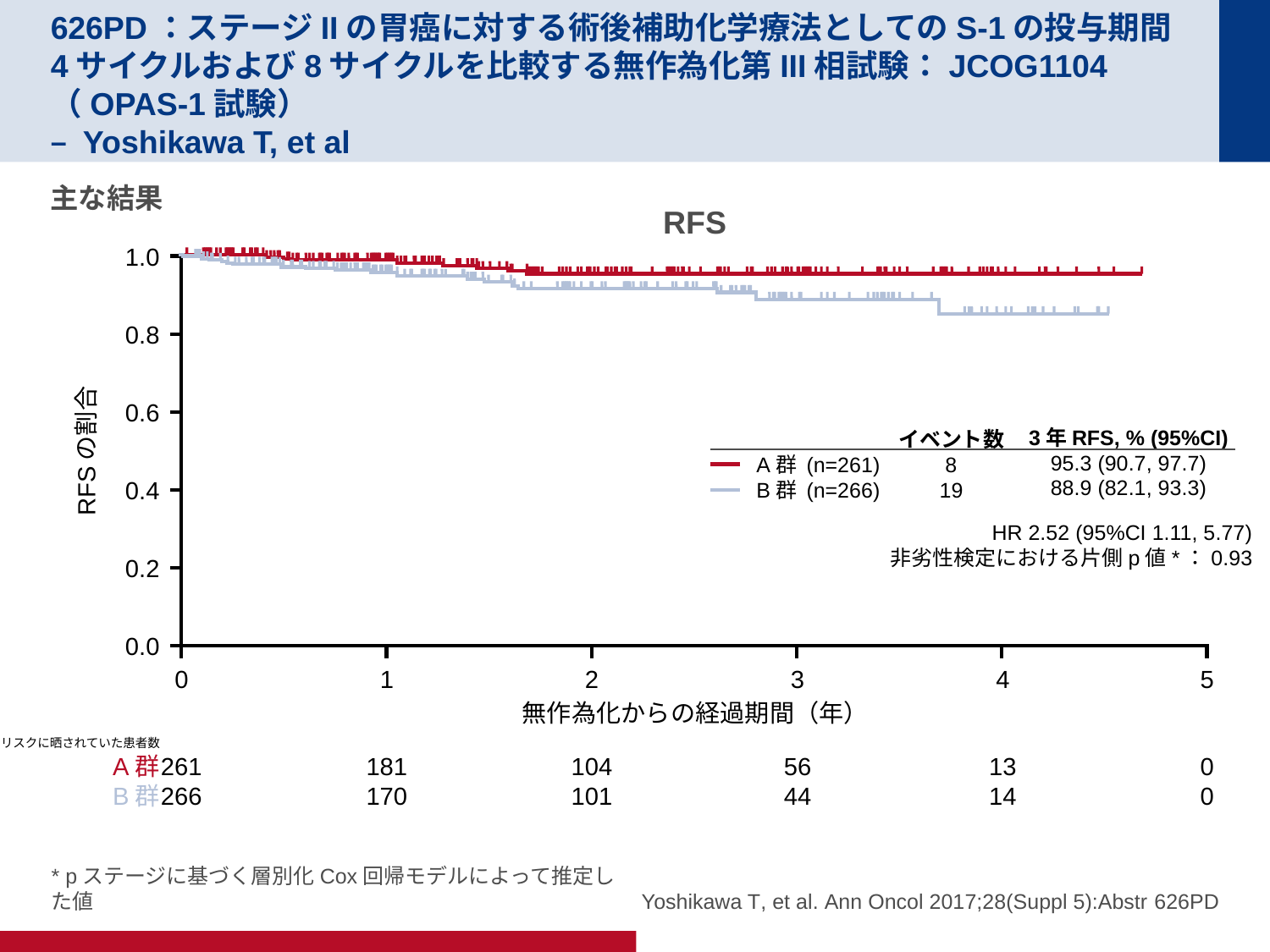

# 626PD：ステージIIの胃癌に対する術後補助化学療法としてのS-1の投与期間4サイクルおよび8サイクルを比較する無作為化第III相試験：JCOG1104 （OPAS-1試験） – Yoshikawa T, et al
主な結果
RFS
1.0

0.8
0.6
3年RFS, % (95%CI)
95.3 (90.7, 97.7)
88.9 (82.1, 93.3)
イベント数
8
19
RFSの割合
A群 (n=261)
B群 (n=266)
0.4
HR 2.52 (95%CI 1.11, 5.77)
非劣性検定における片側p値*：0.93
0.2
0.0
0
1
2
3
4
5
無作為化からの経過期間（年）
リスクに晒されていた患者数
A群
B群
261
266
181
170
104
101
56
44
13
14
0
0

* pステージに基づく層別化Cox回帰モデルによって推定した値
Yoshikawa T, et al. Ann Oncol 2017;28(Suppl 5):Abstr 626PD